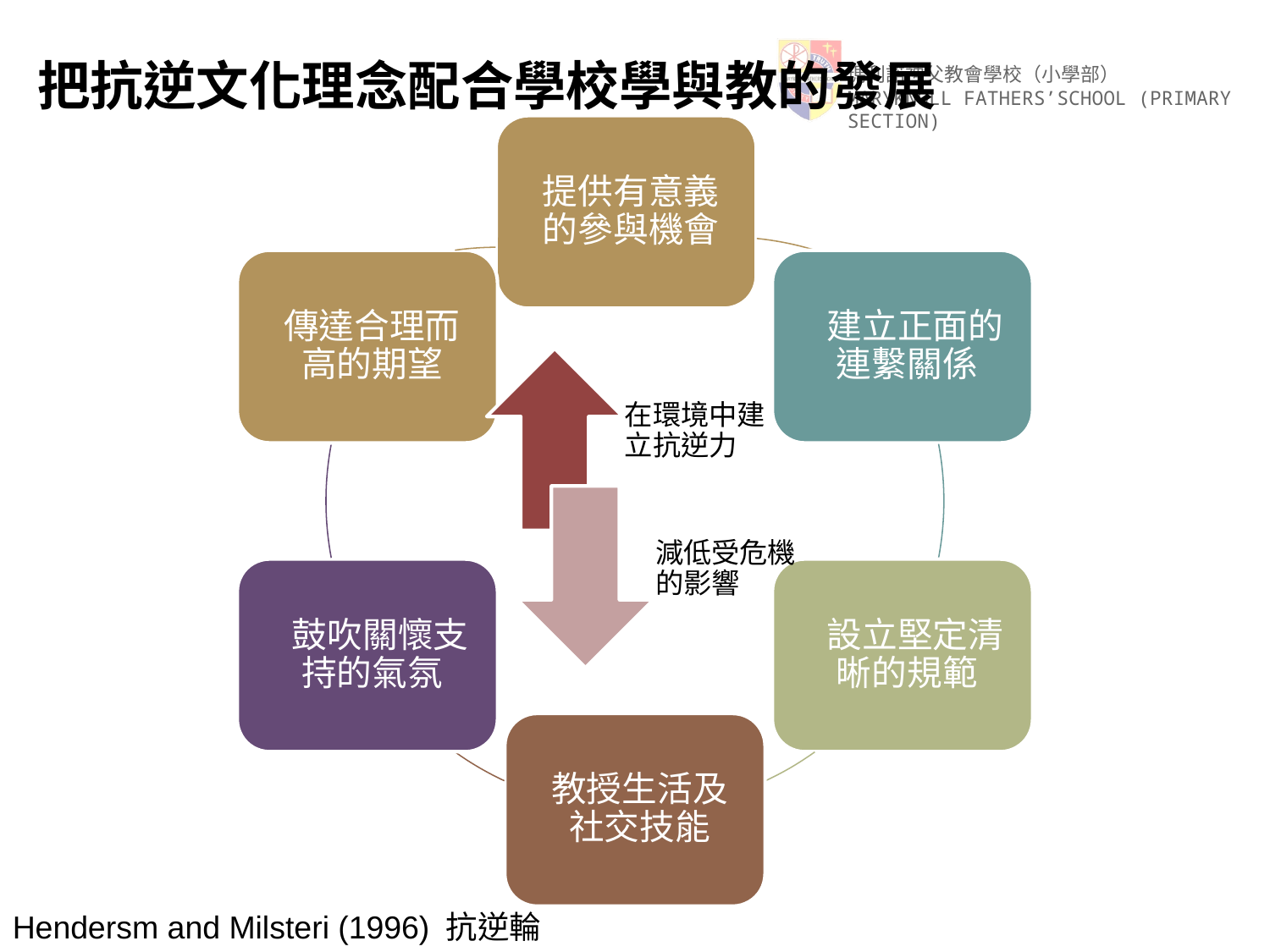

把抗逆文化理念配合學校學與教的發展
提供有意義的參與機會
 建立正面的連繫關係
 設立堅定清晰的規範
教授生活及社交技能
 鼓吹關懷支持的氣氛
傳達合理而高的期望
在環境中建立抗逆力
減低受危機的影響
Hendersm and Milsteri (1996) 抗逆輪